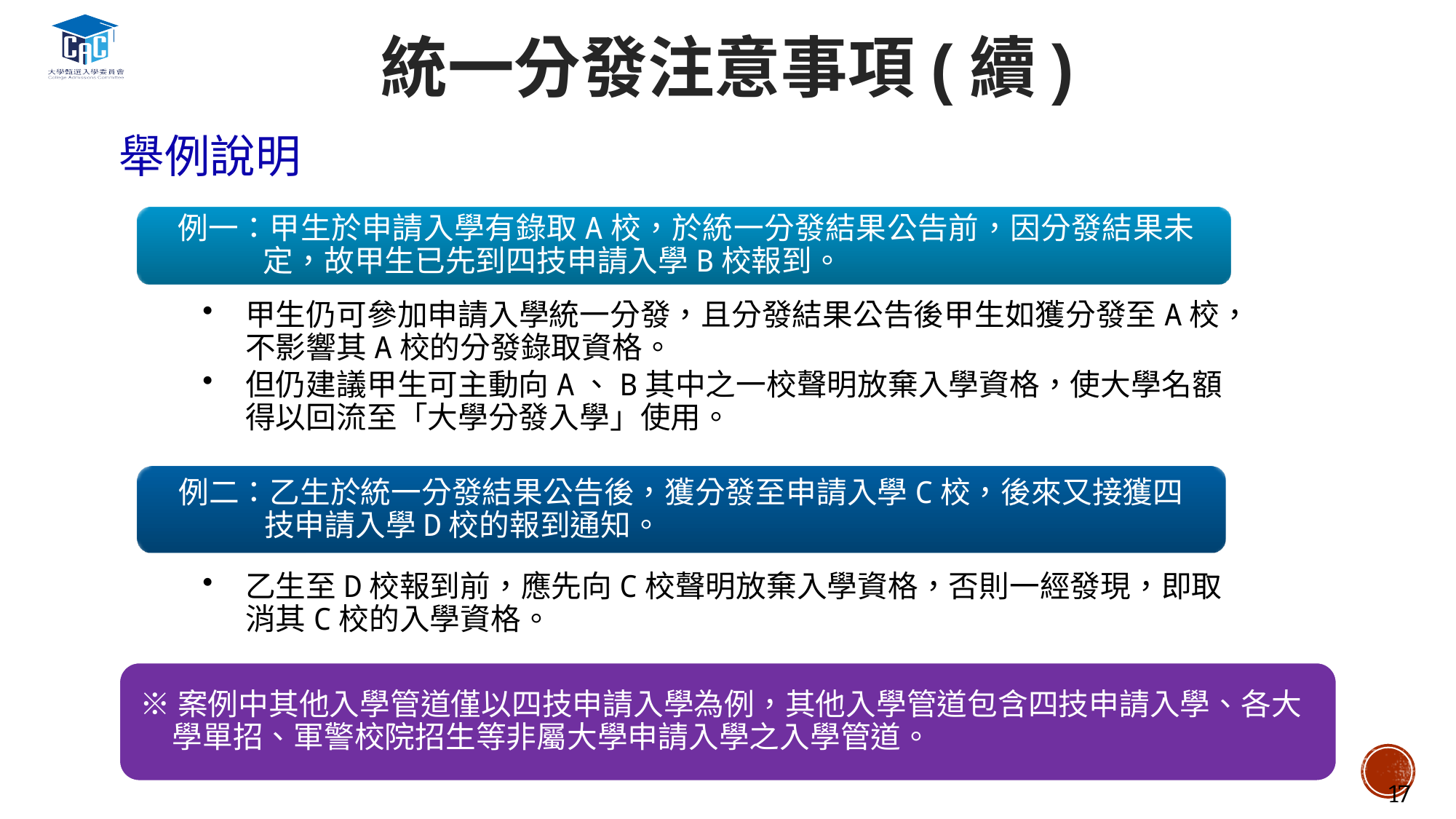

統一分發注意事項(續)
甲生仍可參加申請入學統一分發，且分發結果公告後甲生如獲分發至A校，不影響其A校的分發錄取資格。
但仍建議甲生可主動向A、B其中之一校聲明放棄入學資格，使大學名額得以回流至「大學分發入學」使用。
例一：甲生於申請入學有錄取A校，於統一分發結果公告前，因分發結果未定，故甲生已先到四技申請入學B校報到。
乙生至D校報到前，應先向C校聲明放棄入學資格，否則一經發現，即取消其C校的入學資格。
例二：乙生於統一分發結果公告後，獲分發至申請入學C校，後來又接獲四技申請入學D校的報到通知。
舉例說明
※案例中其他入學管道僅以四技申請入學為例，其他入學管道包含四技申請入學、各大學單招、軍警校院招生等非屬大學申請入學之入學管道。